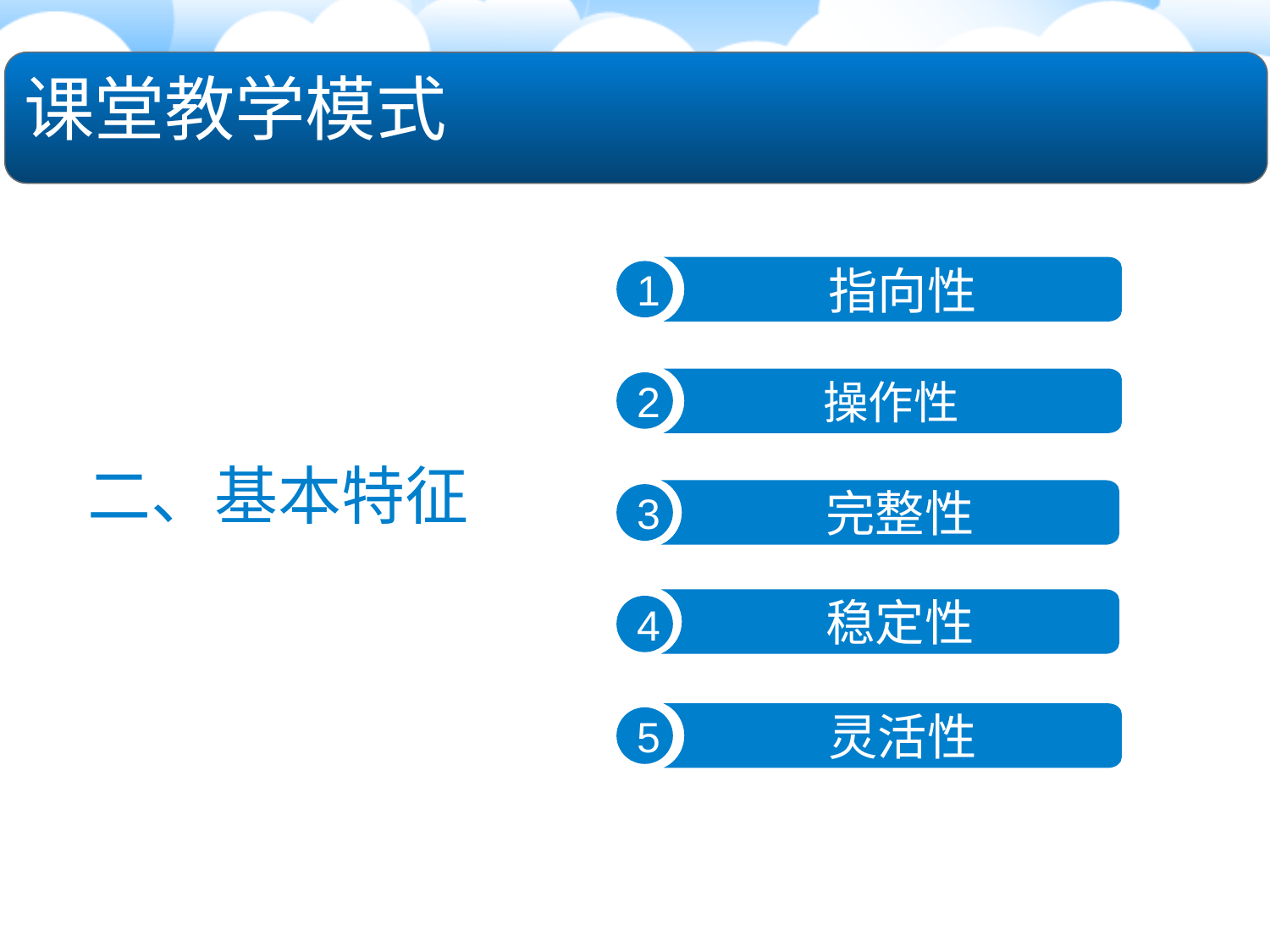

课堂教学模式
指向性
1
操作性
2

二、基本特征
完整性
3
稳定性
4
灵活性
5